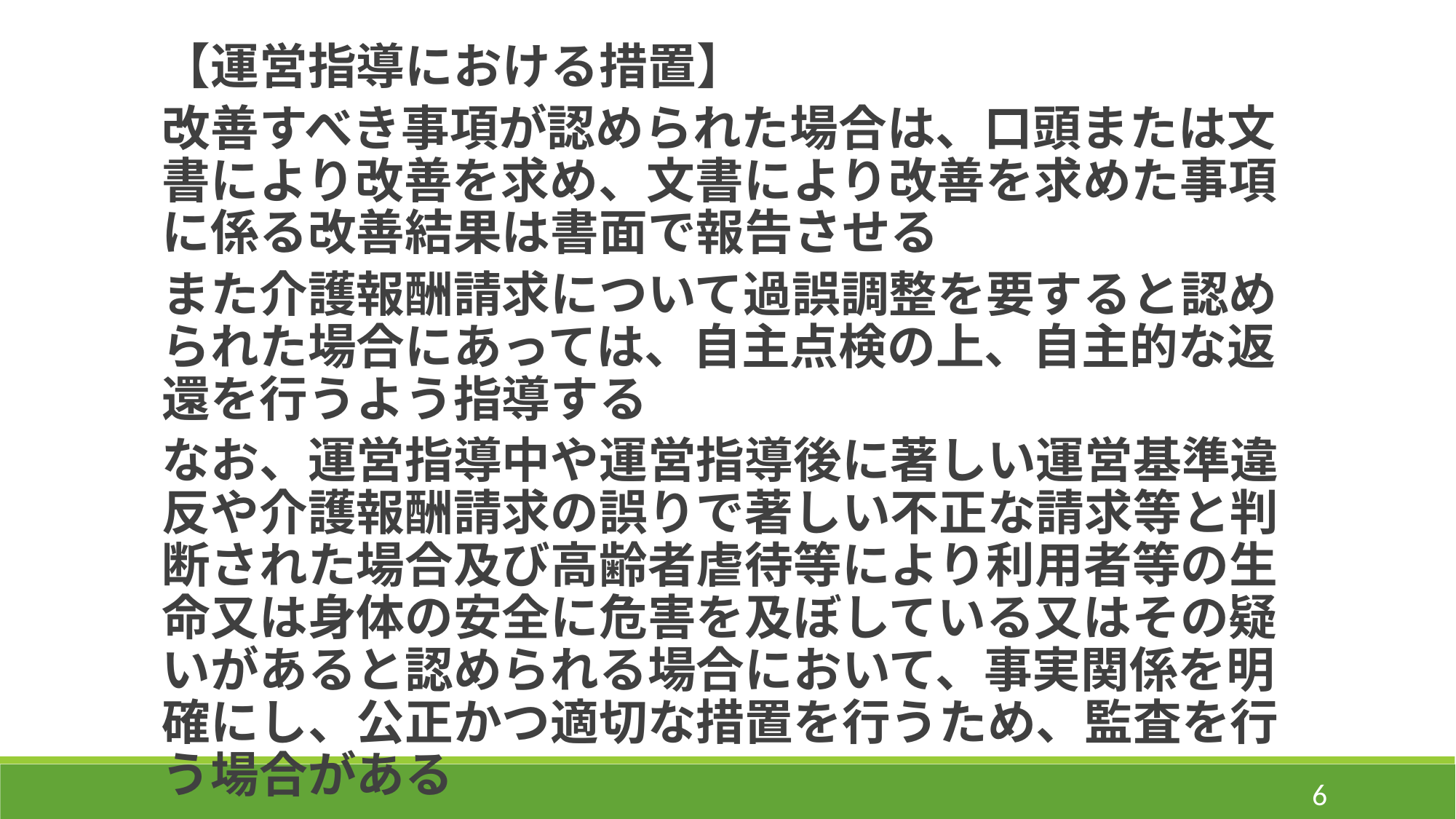

【運営指導における措置】
改善すべき事項が認められた場合は、口頭または文書により改善を求め、文書により改善を求めた事項に係る改善結果は書面で報告させる
また介護報酬請求について過誤調整を要すると認められた場合にあっては、自主点検の上、自主的な返還を行うよう指導する
なお、運営指導中や運営指導後に著しい運営基準違反や介護報酬請求の誤りで著しい不正な請求等と判断された場合及び高齢者虐待等により利用者等の生命又は身体の安全に危害を及ぼしている又はその疑いがあると認められる場合において、事実関係を明確にし、公正かつ適切な措置を行うため、監査を行う場合がある
6